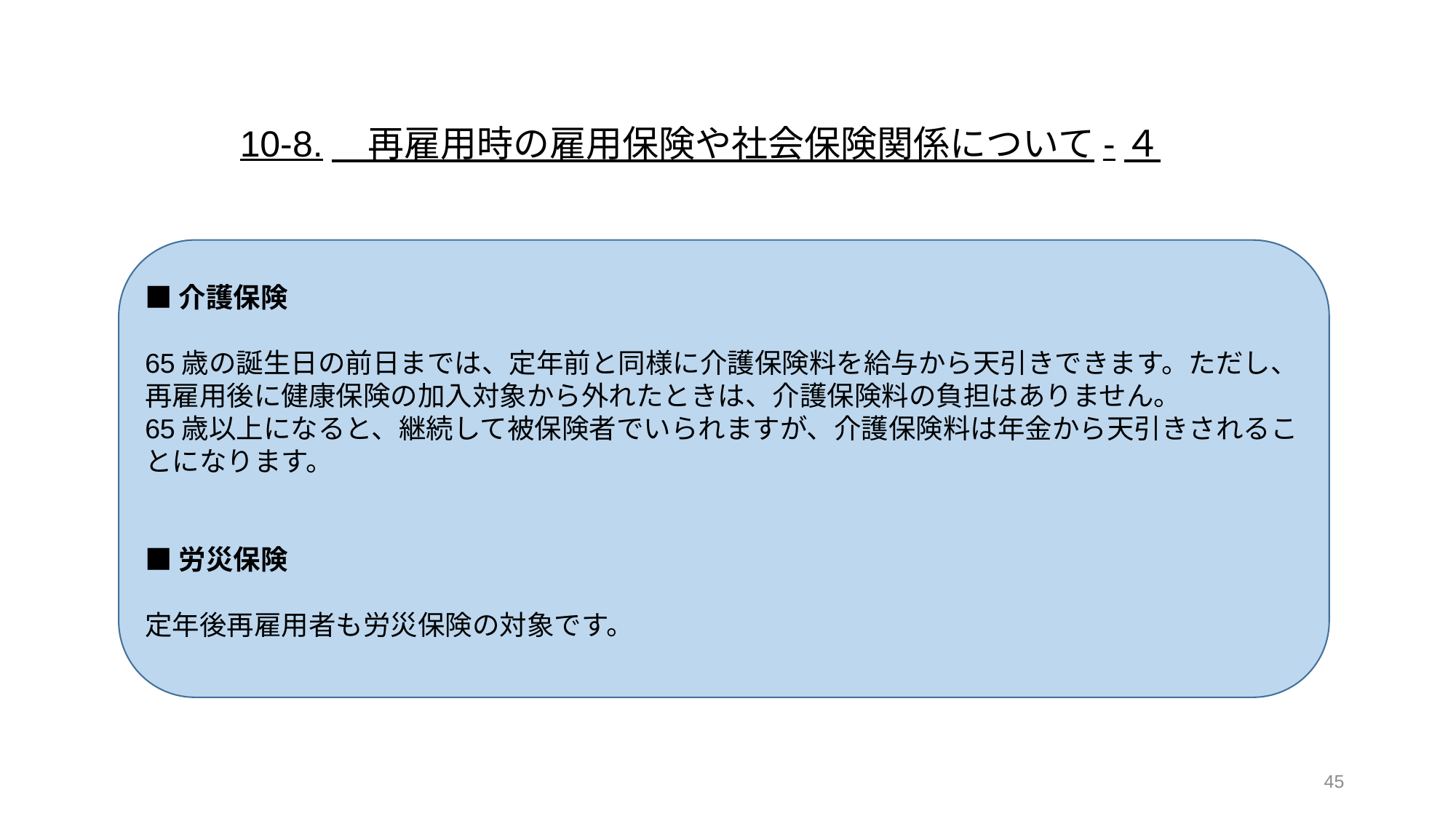

10-8.　再雇用時の雇用保険や社会保険関係について-４

■介護保険

65歳の誕生日の前日までは、定年前と同様に介護保険料を給与から天引きできます。ただし、再雇用後に健康保険の加入対象から外れたときは、介護保険料の負担はありません。
65歳以上になると、継続して被保険者でいられますが、介護保険料は年金から天引きされることになります。

■労災保険

定年後再雇用者も労災保険の対象です。
45